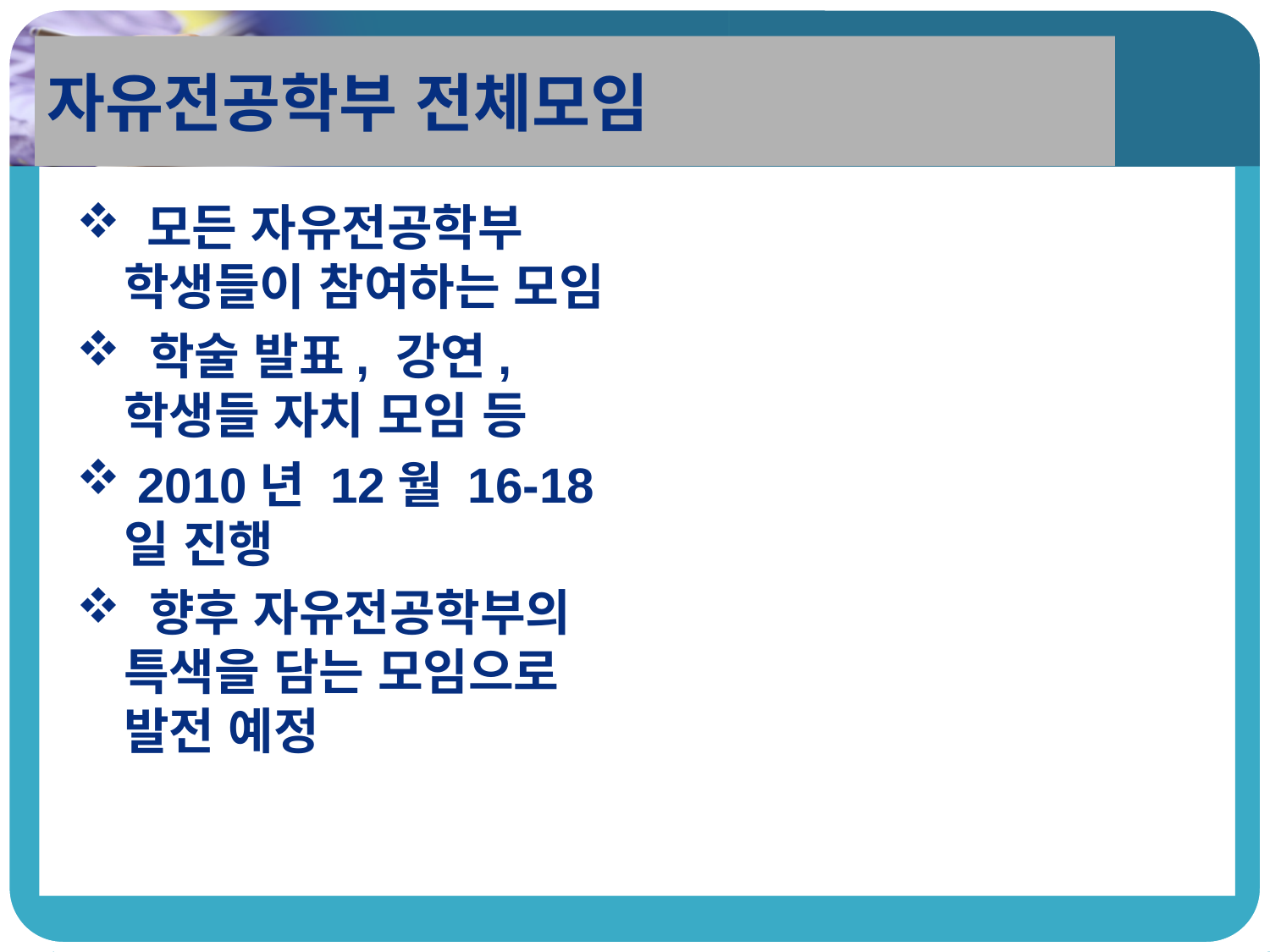

자유전공학부 전체모임
 모든 자유전공학부 학생들이 참여하는 모임
 학술 발표, 강연, 학생들 자치 모임 등
 2010년 12월 16-18일 진행
 향후 자유전공학부의 특색을 담는 모임으로 발전 예정